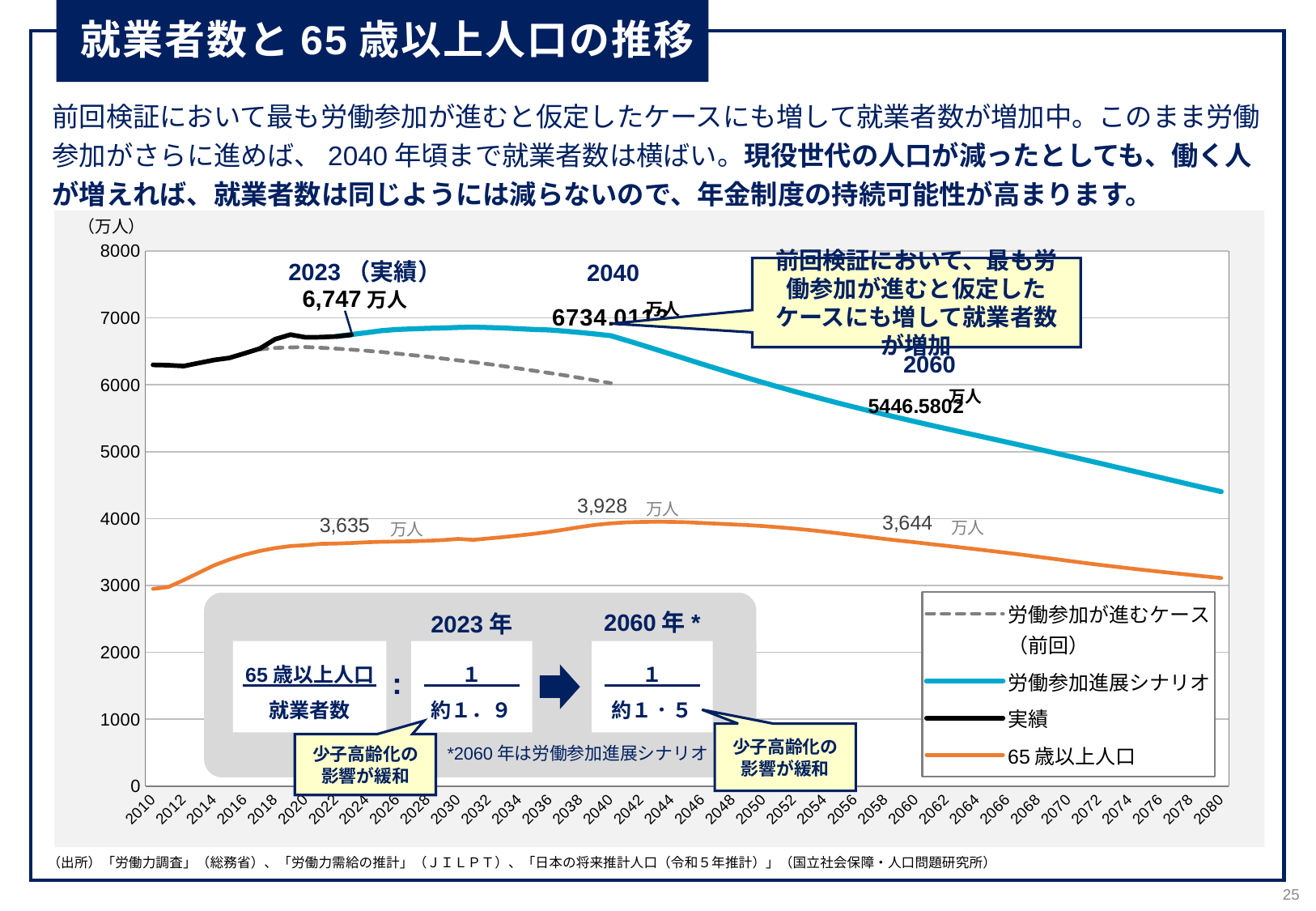

就業者数と65歳以上人口の推移
前回検証において最も労働参加が進むと仮定したケースにも増して就業者数が増加中。このまま労働参加がさらに進めば、2040年頃まで就業者数は横ばい。現役世代の人口が減ったとしても、働く人が増えれば、就業者数は同じようには減らないので、年金制度の持続可能性が高まります。

（万人）

### Chart

| Category | 労働参加が進むケース（前回） | 労働参加進展シナリオ | 実績 | 65歳以上人口 |
|---|---|---|---|---|
| 2010 | None | None | 6298.0 | 2948.3665000000005 |
| 2011 | None | None | 6293.0 | 2975.1990000000005 |
| 2012 | None | None | 6280.0 | 3079.3233000000005 |
| 2013 | None | None | 6326.0 | 3189.797200000001 |
| 2014 | None | None | 6371.0 | 3299.9780000000005 |
| 2015 | None | None | 6402.0 | 3386.7969 |
| 2016 | None | None | 6470.0 | 3459.0610999999994 |
| 2017 | 6530.0 | None | 6542.0 | 3515.1802999999995 |
| 2018 | 6550.9732 | None | 6682.0 | 3557.7838000000006 |
| 2019 | 6558.7553 | None | 6750.0 | 3588.489499999999 |
| 2020 | 6565.0 | None | 6710.0 | 3602.6632000000004 |
| 2021 | 6553.7091 | None | 6713.0 | 3622.6126000000013 |
| 2022 | 6541.1139 | 6724.0 | 6723.0 | 3626.627699999998 |
| 2023 | 6526.149 | 6752.0742 | 6747.0 | 3634.7862 |
| 2024 | 6508.9358 | 6780.1238 | None | 3646.3047000000006 |
| 2025 | 6490.0 | 6810.1024 | None | 3652.8896999999997 |
| 2026 | 6467.0358 | 6827.8694 | None | 3656.4125999999997 |
| 2027 | 6443.43 | 6836.6615 | None | 3660.8761 |
| 2028 | 6418.8922 | 6844.4728 | None | 3668.3377000000014 |
| 2029 | 6392.6077 | 6850.1826 | None | 3677.942400000002 |
| 2030 | 6366.0 | 6857.6061 | None | 3696.1941999999995 |
| 2031 | 6338.5993 | 6862.8287 | None | 3681.7217000000005 |
| 2032 | 6308.9284 | 6856.7331 | None | 3703.5100999999986 |
| 2033 | 6277.7868 | 6848.8798 | None | 3724.3307999999997 |
| 2034 | 6243.2689 | 6838.0901 | None | 3747.9886000000015 |
| 2035 | 6209.0 | 6826.9775 | None | 3773.2154999999993 |
| 2036 | 6175.7798 | 6819.5761 | None | 3802.9564999999993 |
| 2037 | 6140.6006 | 6802.0372 | None | 3837.135899999999 |
| 2038 | 6103.0381 | 6782.0025 | None | 3873.910999999999 |
| 2039 | 6064.1659 | 6759.0918 | None | 3906.559499999998 |
| 2040 | 6024.0 | 6734.0113 | None | 3928.4980000000005 |
| 2041 | None | 6666.3101 | None | 3943.1084 |
| 2042 | None | 6596.5963 | None | 3949.9587000000006 |
| 2043 | None | 6525.463 | None | 3952.901999999999 |
| 2044 | None | 6453.6394 | None | 3950.5290999999997 |
| 2045 | None | 6381.5573 | None | 3945.1494 |
| 2046 | None | 6309.6615 | None | 3934.2264999999998 |
| 2047 | None | 6238.5999 | None | 3923.202399999999 |
| 2048 | None | 6168.6496 | None | 3913.0757 |
| 2049 | None | 6099.9725 | None | 3902.2003999999993 |
| 2050 | None | 6032.9016 | None | 3887.822200000001 |
| 2051 | None | 5967.3645 | None | 3869.5923000000016 |
| 2052 | None | 5903.599 | None | 3850.4942 |
| 2053 | None | 5841.7451 | None | 3828.8453999999992 |
| 2054 | None | 5781.0491 | None | 3804.2004000000006 |
| 2055 | None | 5721.9918 | None | 3777.9233999999988 |
| 2056 | None | 5664.4179 | None | 3749.5479 |
| 2057 | None | 5608.2478 | None | 3722.1760999999997 |
| 2058 | None | 5553.3139 | None | 3693.9076 |
| 2059 | None | 5499.4552 | None | 3668.5256 |
| 2060 | None | 5446.5802 | None | 3643.7394999999997 |
| 2061 | None | 5394.5561 | None | 3617.6335999999997 |
| 2062 | None | 5343.2675 | None | 3591.599699999999 |
| 2063 | None | 5292.4087 | None | 3566.012599999999 |
| 2064 | None | 5241.7668 | None | 3539.2420999999986 |
| 2065 | None | 5191.1345 | None | 3513.422800000001 |
| 2066 | None | 5140.3764 | None | 3486.1123 |
| 2067 | None | 5089.3821 | None | 3457.5372 |
| 2068 | None | 5038.1038 | None | 3427.2875 |
| 2069 | None | 4986.4369 | None | 3398.2573999999986 |
| 2070 | None | 4934.4151 | None | 3367.1452 |
| 2071 | None | 4881.9591 | None | 3336.9228000000003 |
| 2072 | None | 4829.0929 | None | 3308.5267999999996 |
| 2073 | None | 4775.8738 | None | 3282.0452000000005 |
| 2074 | None | 4722.3828 | None | 3255.2637999999997 |
| 2075 | None | 4668.7261 | None | 3229.7479 |
| 2076 | None | 4615.0076 | None | 3205.268100000001 |
| 2077 | None | 4561.3624 | None | 3180.3524999999995 |
| 2078 | None | 4507.9394 | None | 3157.0190999999995 |
| 2079 | None | 4454.8449 | None | 3133.2131 |
| 2080 | None | 4402.2204 | None | 3111.4082999999996 |
2023（実績）
2040
前回検証において、最も労働参加が進むと仮定したケースにも増して就業者数が増加
6,747万人
万人
2060
万人
万人
万人
万人

2060年*
2023年

65歳以上人口
就業者数

１
約１．９

１
約１．５
:

少子高齢化の
影響が緩和
少子高齢化の
影響が緩和
*2060年は労働参加進展シナリオ
（出所）「労働力調査」（総務省）、「労働力需給の推計」（ＪＩＬＰＴ）、「日本の将来推計人口（令和５年推計）」（国立社会保障・人口問題研究所）
25